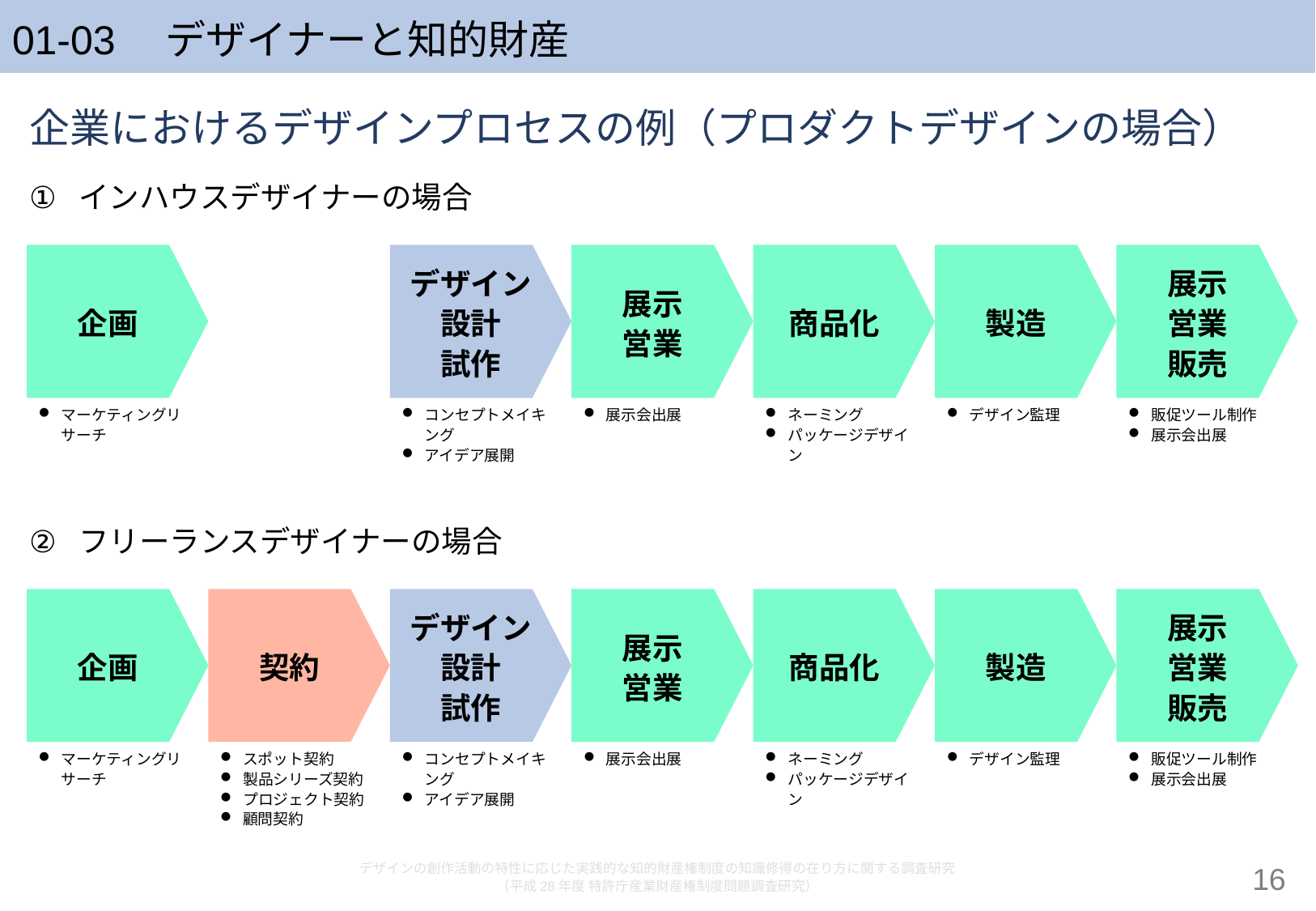

# 01-03　デザイナーと知的財産
企業におけるデザインプロセスの例（プロダクトデザインの場合）
インハウスデザイナーの場合
企画
デザイン
設計
試作
展示
営業
商品化
製造
展示
営業
販売
コンセプトメイキング
アイデア展開
展示会出展
ネーミング
パッケージデザイン
デザイン監理
販促ツール制作
展示会出展
マーケティングリサーチ
フリーランスデザイナーの場合
企画
契約
デザイン
設計
試作
展示
営業
商品化
製造
展示
営業
販売
スポット契約
製品シリーズ契約
プロジェクト契約
顧問契約
コンセプトメイキング
アイデア展開
展示会出展
ネーミング
パッケージデザイン
デザイン監理
販促ツール制作
展示会出展
マーケティングリサーチ
デザインの創作活動の特性に応じた実践的な知的財産権制度の知識修得の在り方に関する調査研究
（平成28年度 特許庁産業財産権制度問題調査研究）
16